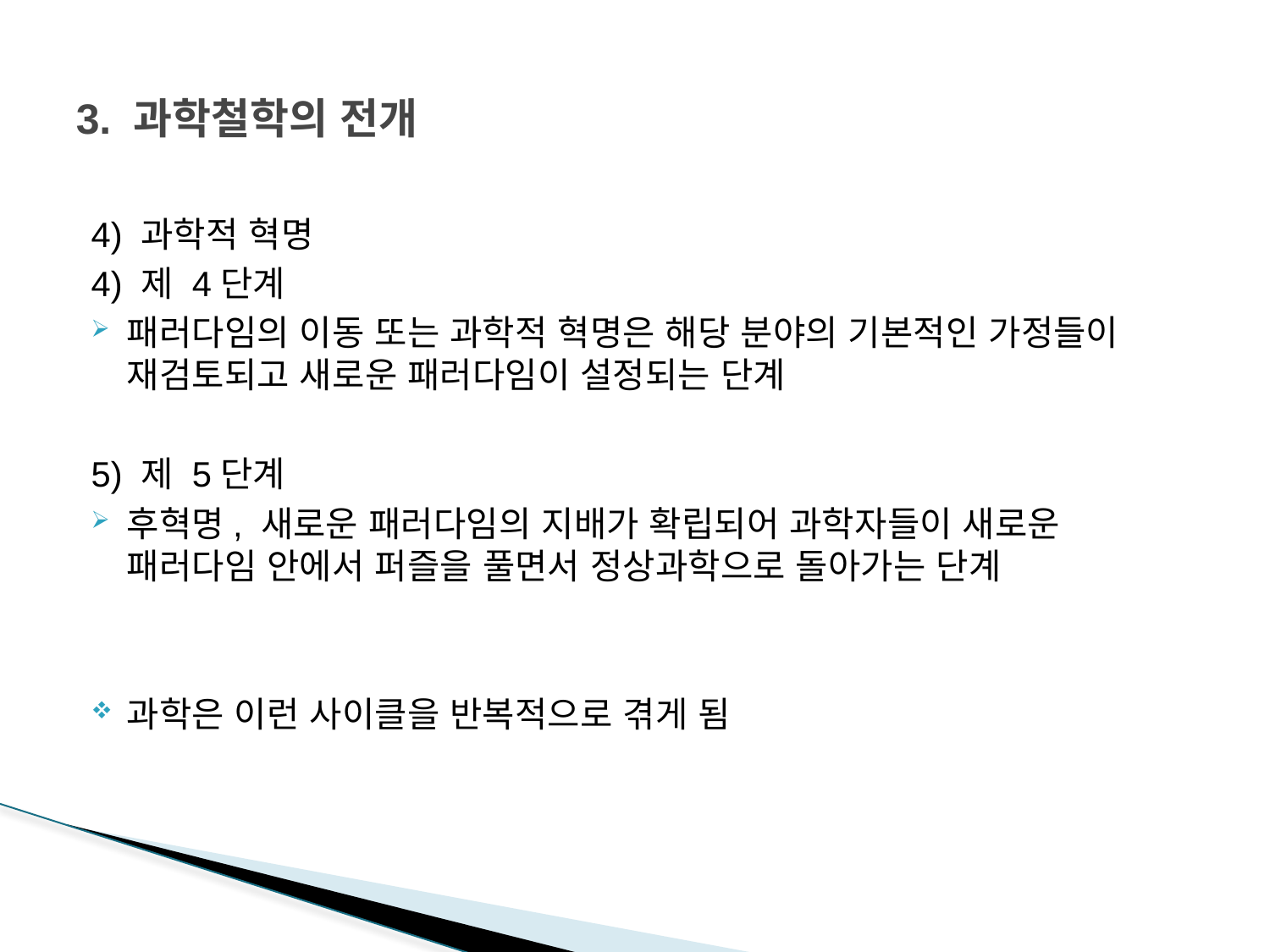

# 3. 과학철학의 전개
4) 과학적 혁명
4) 제 4단계
패러다임의 이동 또는 과학적 혁명은 해당 분야의 기본적인 가정들이 재검토되고 새로운 패러다임이 설정되는 단계

5) 제 5단계
후혁명, 새로운 패러다임의 지배가 확립되어 과학자들이 새로운 패러다임 안에서 퍼즐을 풀면서 정상과학으로 돌아가는 단계

과학은 이런 사이클을 반복적으로 겪게 됨